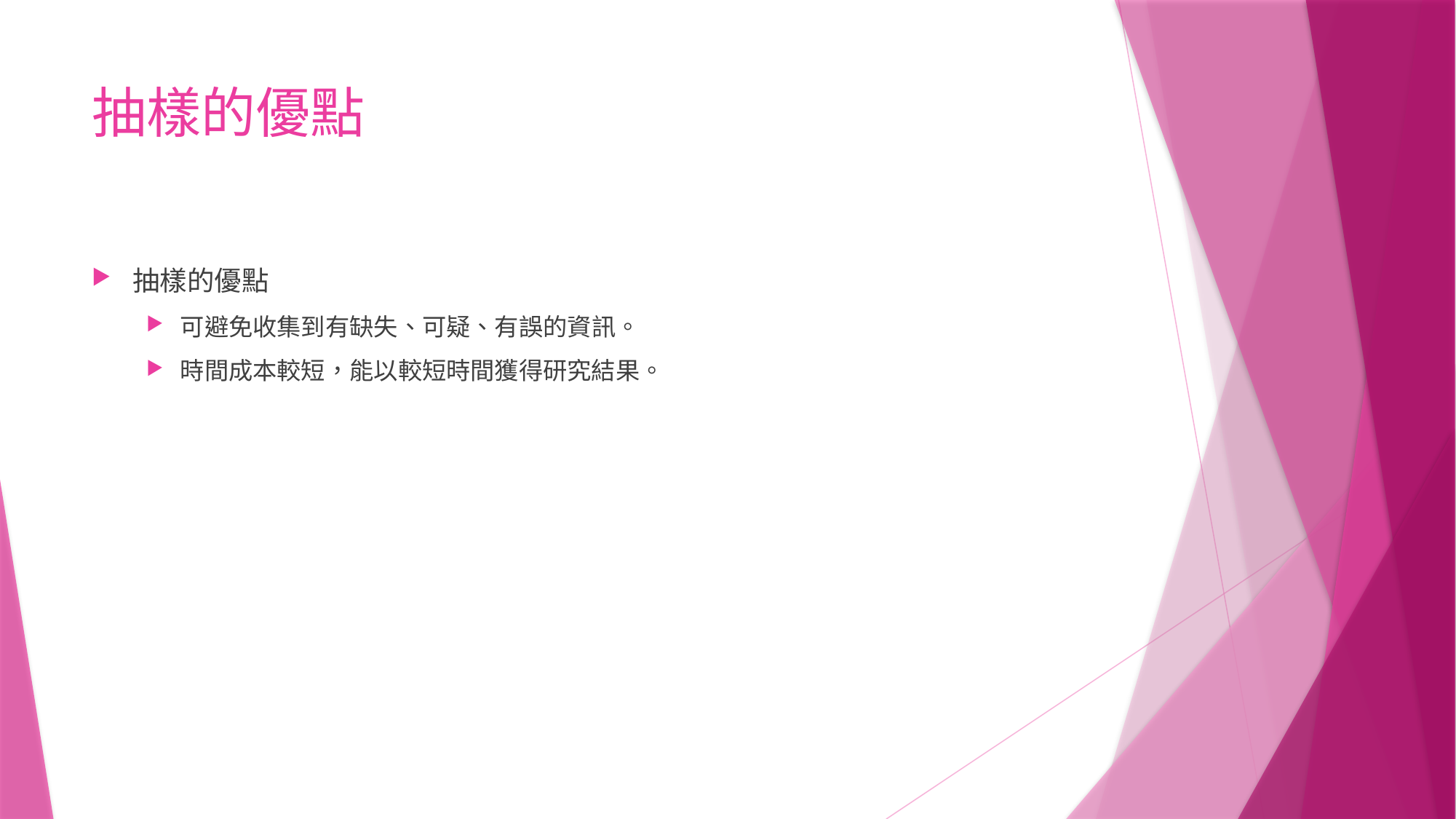

# 抽樣的優點
抽樣的優點
可避免收集到有缺失、可疑、有誤的資訊。
時間成本較短，能以較短時間獲得研究結果。